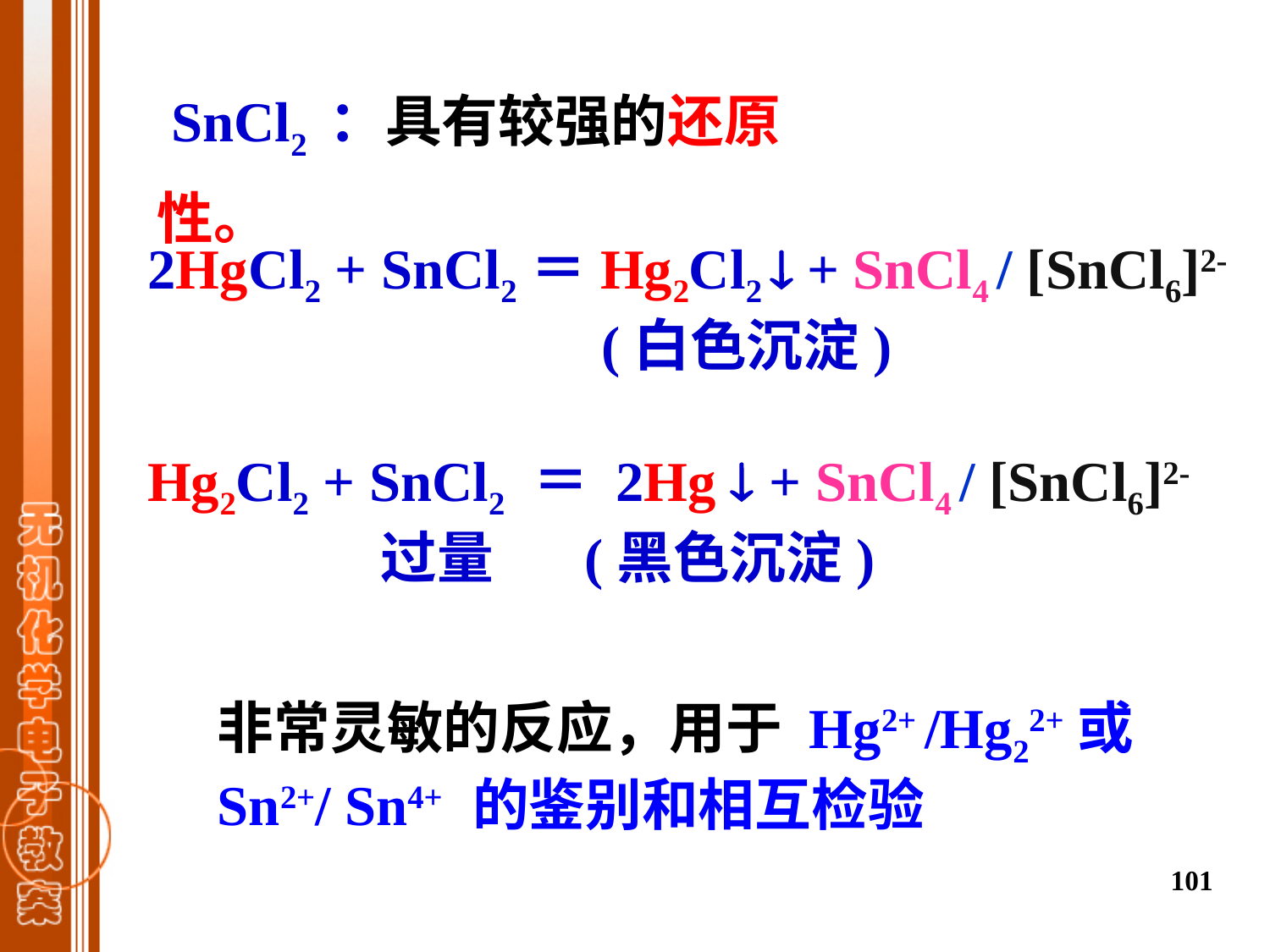

SnCl2 ：具有较强的还原性。
2HgCl2 + SnCl2＝Hg2Cl2 ↓ + SnCl4 / [SnCl6]2-
                                (白色沉淀)

Hg2Cl2 + SnCl2 ＝ 2Hg ↓  + SnCl4 / [SnCl6]2-
                 过量      (黑色沉淀)
非常灵敏的反应，用于 Hg2+ /Hg22+或 Sn2+/ Sn4+  的鉴别和相互检验
101